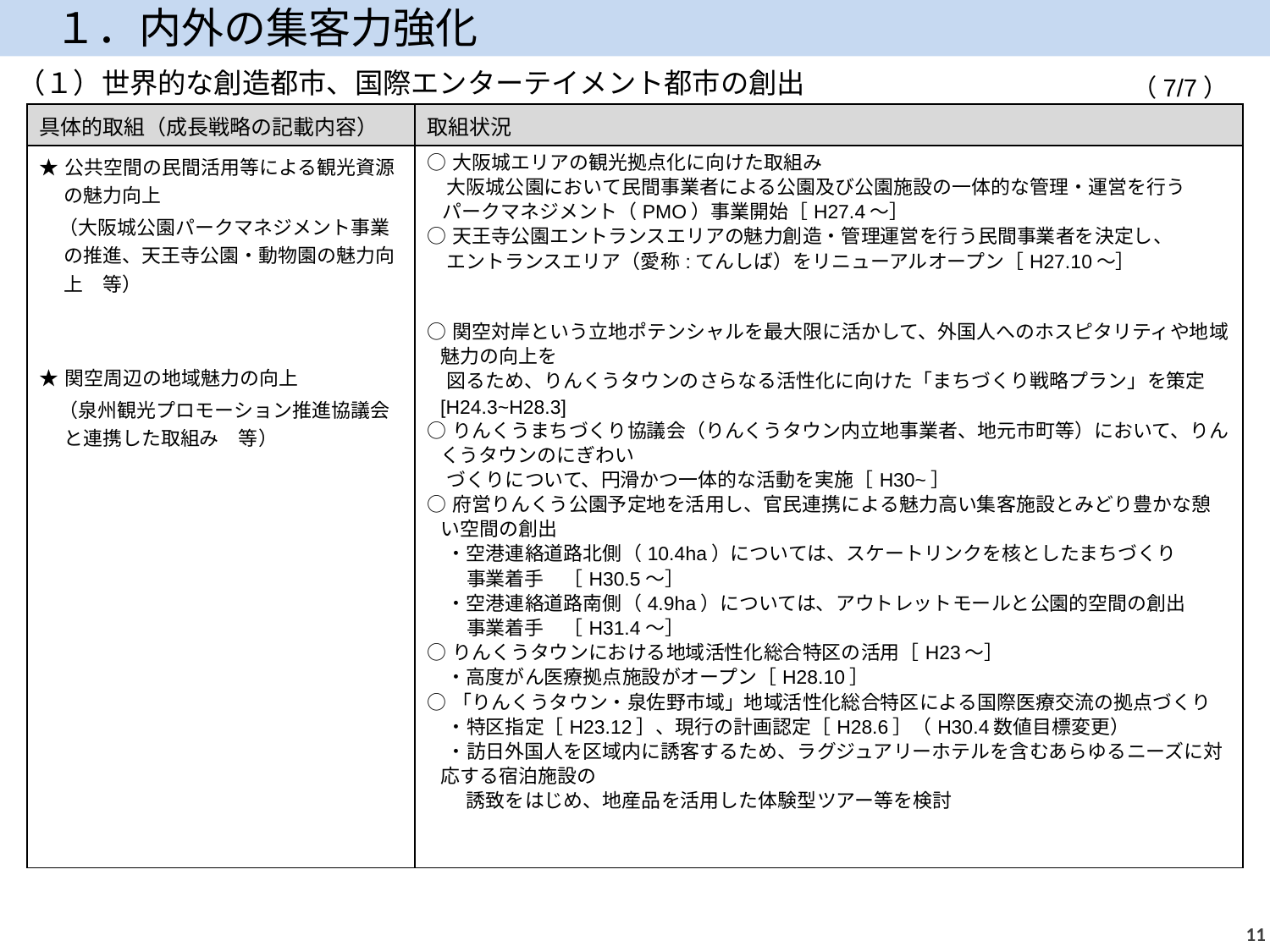

１．内外の集客力強化
（１）世界的な創造都市、国際エンターテイメント都市の創出
（7/7）
| 具体的取組（成長戦略の記載内容） | 取組状況 |
| --- | --- |
| ★公共空間の民間活用等による観光資源の魅力向上 　（大阪城公園パークマネジメント事業の推進、天王寺公園・動物園の魅力向上　等） 　 ★関空周辺の地域魅力の向上 　（泉州観光プロモーション推進協議会と連携した取組み　等） | ○大阪城エリアの観光拠点化に向けた取組み 　大阪城公園において民間事業者による公園及び公園施設の一体的な管理・運営を行う パークマネジメント（PMO）事業開始［H27.4～］ ○天王寺公園エントランスエリアの魅力創造・管理運営を行う民間事業者を決定し、 エントランスエリア（愛称:てんしば）をリニューアルオープン［H27.10～］ ○関空対岸という立地ポテンシャルを最大限に活かして、外国人へのホスピタリティや地域魅力の向上を 図るため、りんくうタウンのさらなる活性化に向けた「まちづくり戦略プラン」を策定[H24.3~H28.3] ○りんくうまちづくり協議会（りんくうタウン内立地事業者、地元市町等）において、りんくうタウンのにぎわい 　づくりについて、円滑かつ一体的な活動を実施［H30~］ ○府営りんくう公園予定地を活用し、官民連携による魅力高い集客施設とみどり豊かな憩い空間の創出 　・空港連絡道路北側（10.4ha）については、スケートリンクを核としたまちづくり 　　事業着手　［H30.5～］ 　・空港連絡道路南側（4.9ha）については、アウトレットモールと公園的空間の創出 　　事業着手　［H31.4～］ ○りんくうタウンにおける地域活性化総合特区の活用［H23～］ 　・高度がん医療拠点施設がオープン［H28.10］ ○「りんくうタウン・泉佐野市域」地域活性化総合特区による国際医療交流の拠点づくり 　・特区指定［H23.12］、現行の計画認定［H28.6］（H30.4数値目標変更） 　・訪日外国人を区域内に誘客するため、ラグジュアリーホテルを含むあらゆるニーズに対応する宿泊施設の 　　誘致をはじめ、地産品を活用した体験型ツアー等を検討 |
11